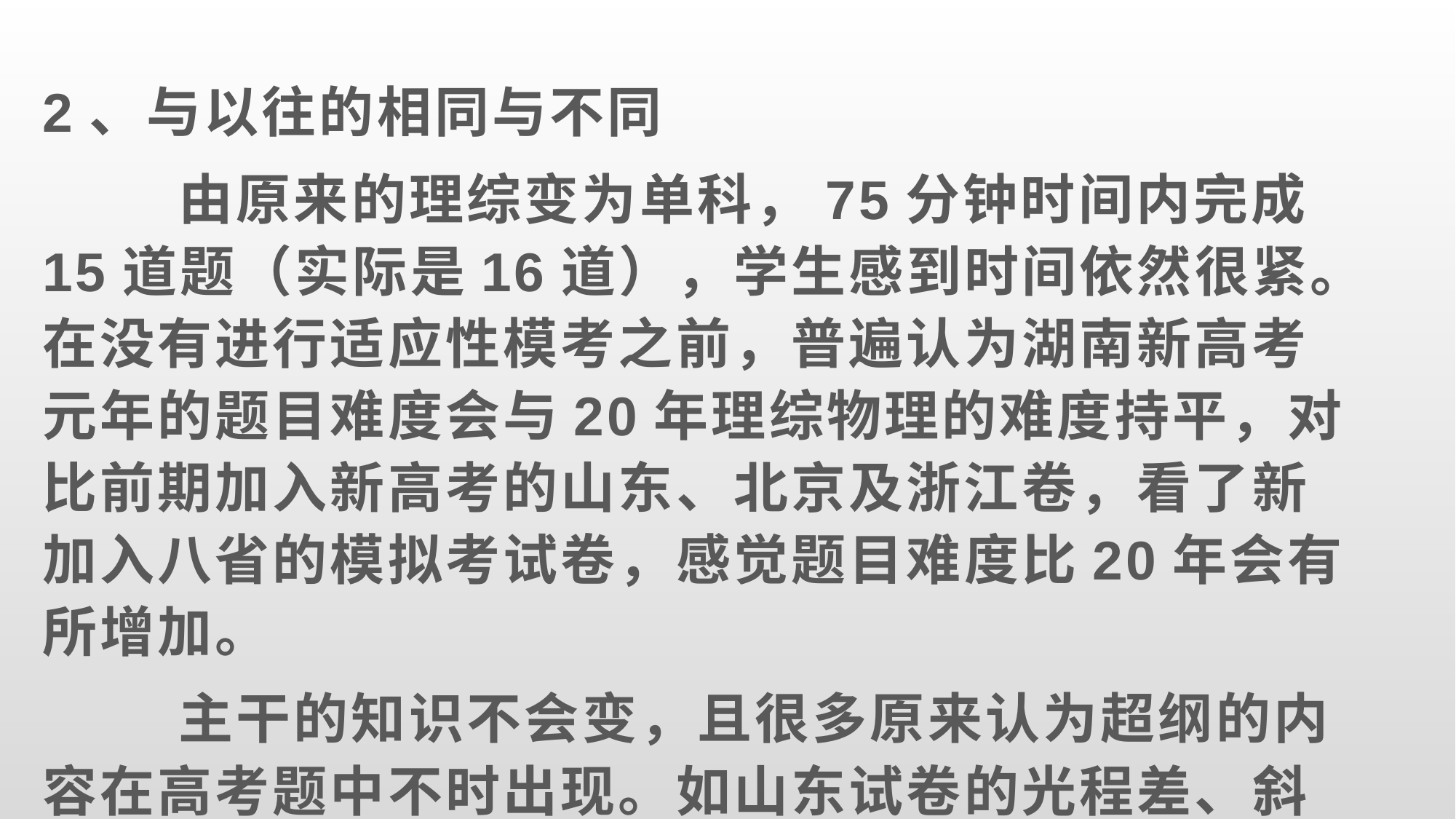

2、与以往的相同与不同
        由原来的理综变为单科，75分钟时间内完成15道题（实际是16道），学生感到时间依然很紧。在没有进行适应性模考之前，普遍认为湖南新高考元年的题目难度会与20年理综物理的难度持平，对比前期加入新高考的山东、北京及浙江卷，看了新加入八省的模拟考试卷，感觉题目难度比20年会有所增加。
        主干的知识不会变，且很多原来认为超纲的内容在高考题中不时出现。如山东试卷的光程差、斜抛运动、克拉伯龙方程，北京卷的“马格努斯效应”等。